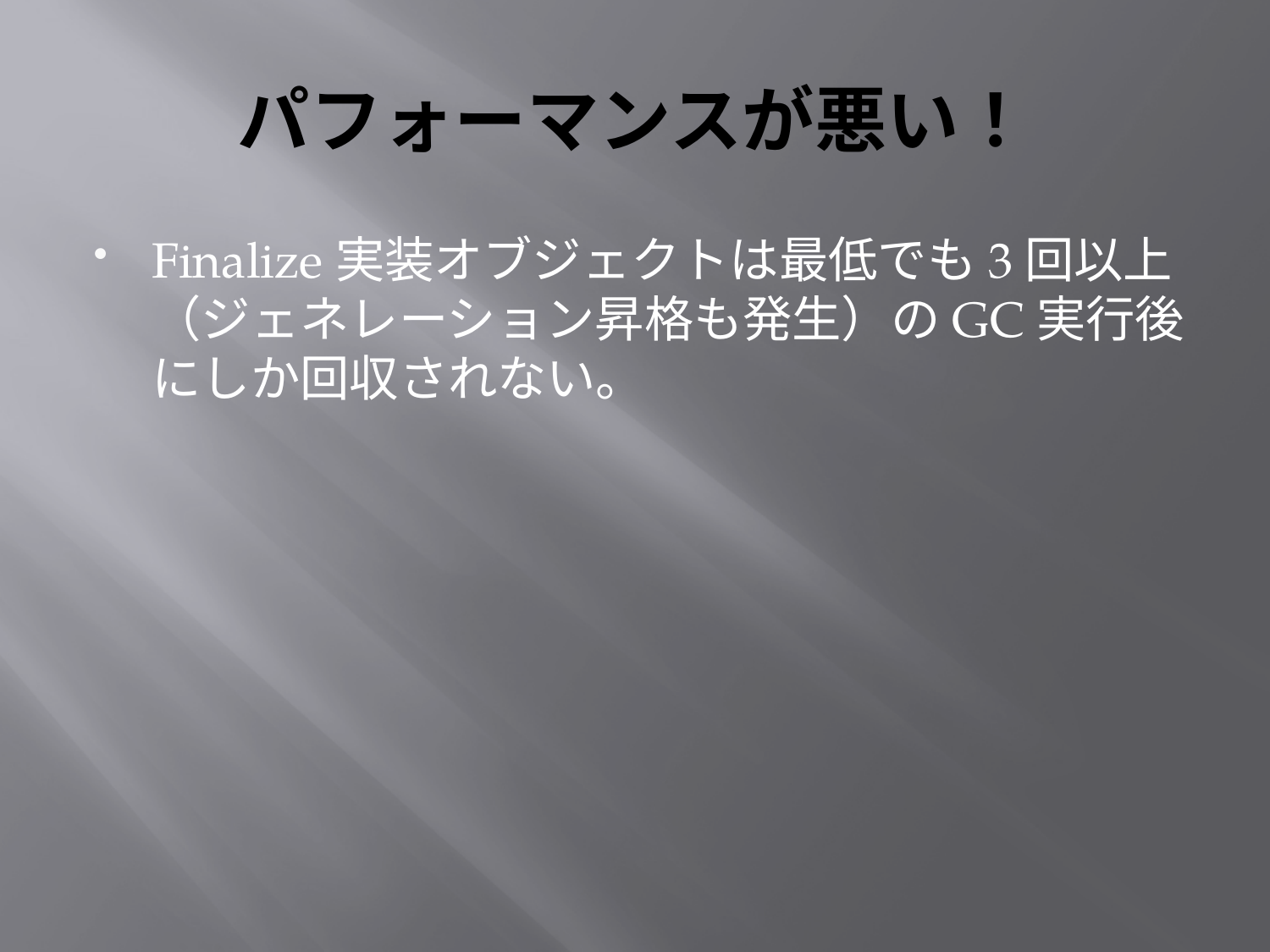

# パフォーマンスが悪い！
Finalize実装オブジェクトは最低でも3回以上（ジェネレーション昇格も発生）のGC実行後にしか回収されない。